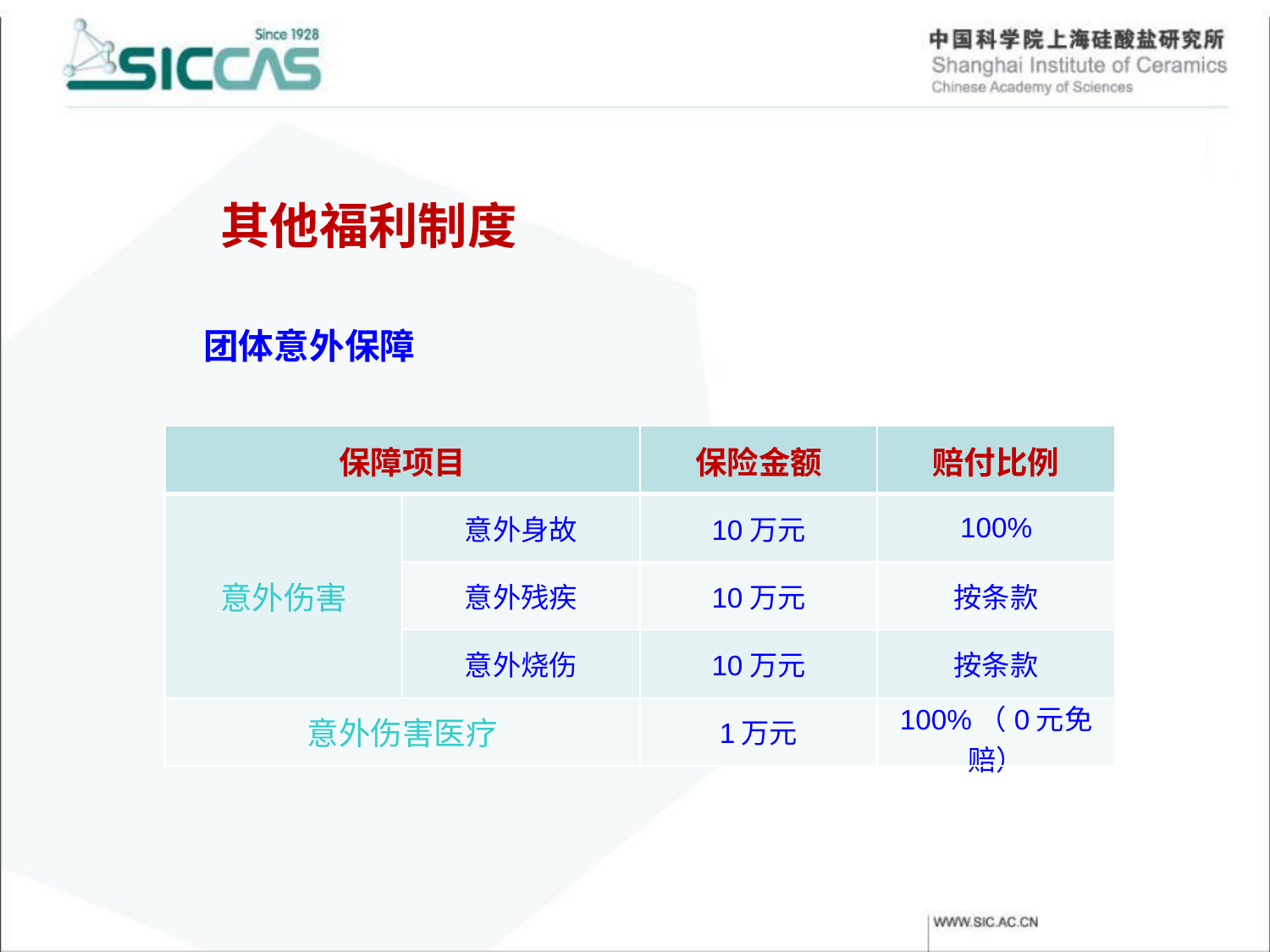

其他福利制度
团体意外保障
| 保障项目 |  | 保险金额 | 赔付比例 |
| --- | --- | --- | --- |
| 意外伤害 | 意外身故 | 10万元 | 100% |
|  | 意外残疾 | 10万元 | 按条款 |
|  | 意外烧伤 | 10万元 | 按条款 |
| 意外伤害医疗 |  | 1万元 | 100%（0元免赔） |